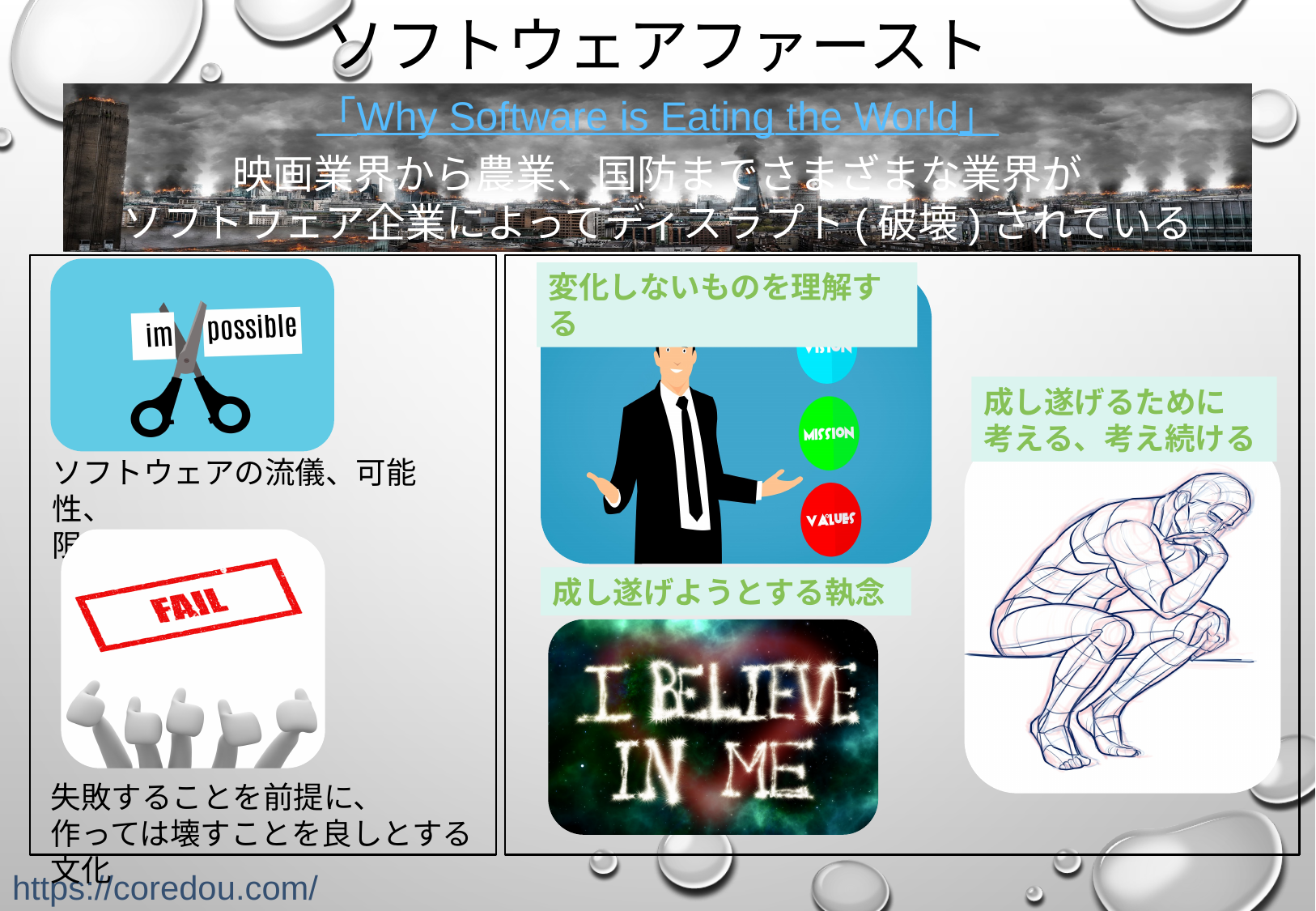

# ソフトウェアファースト
「Why Software is Eating the World」
映画業界から農業、国防までさまざまな業界が
ソフトウェア企業によってディスラプト(破壊)されている

変化しないものを理解する

成し遂げるために
考える、考え続ける

ソフトウェアの流儀、可能性、
限界を知る

成し遂げようとする執念

失敗することを前提に、
作っては壊すことを良しとする文化
https://coredou.com/